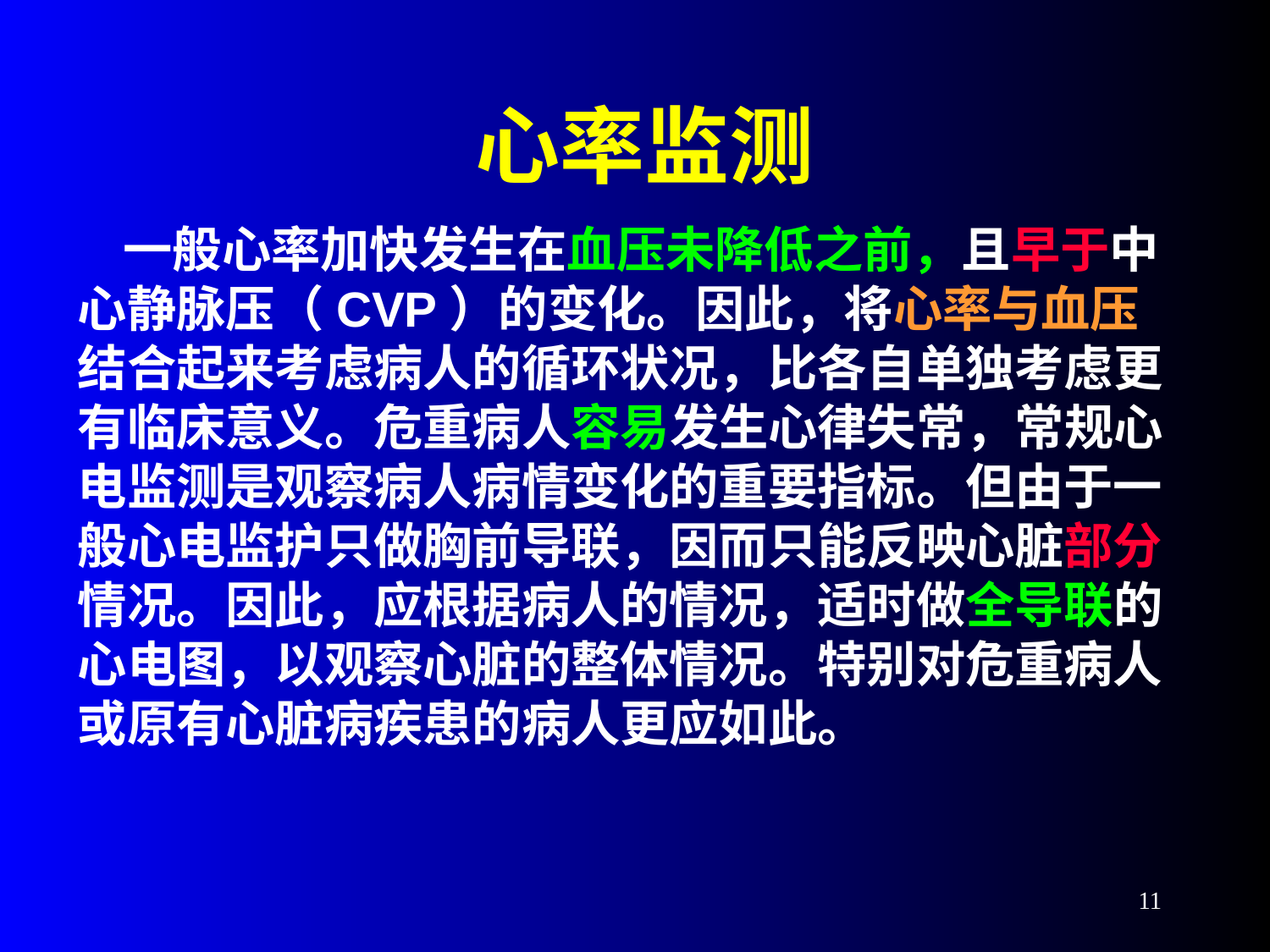

心率监测
   一般心率加快发生在血压未降低之前，且早于中心静脉压（CVP）的变化。因此，将心率与血压结合起来考虑病人的循环状况，比各自单独考虑更有临床意义。危重病人容易发生心律失常，常规心电监测是观察病人病情变化的重要指标。但由于一般心电监护只做胸前导联，因而只能反映心脏部分情况。因此，应根据病人的情况，适时做全导联的心电图，以观察心脏的整体情况。特别对危重病人或原有心脏病疾患的病人更应如此。

11